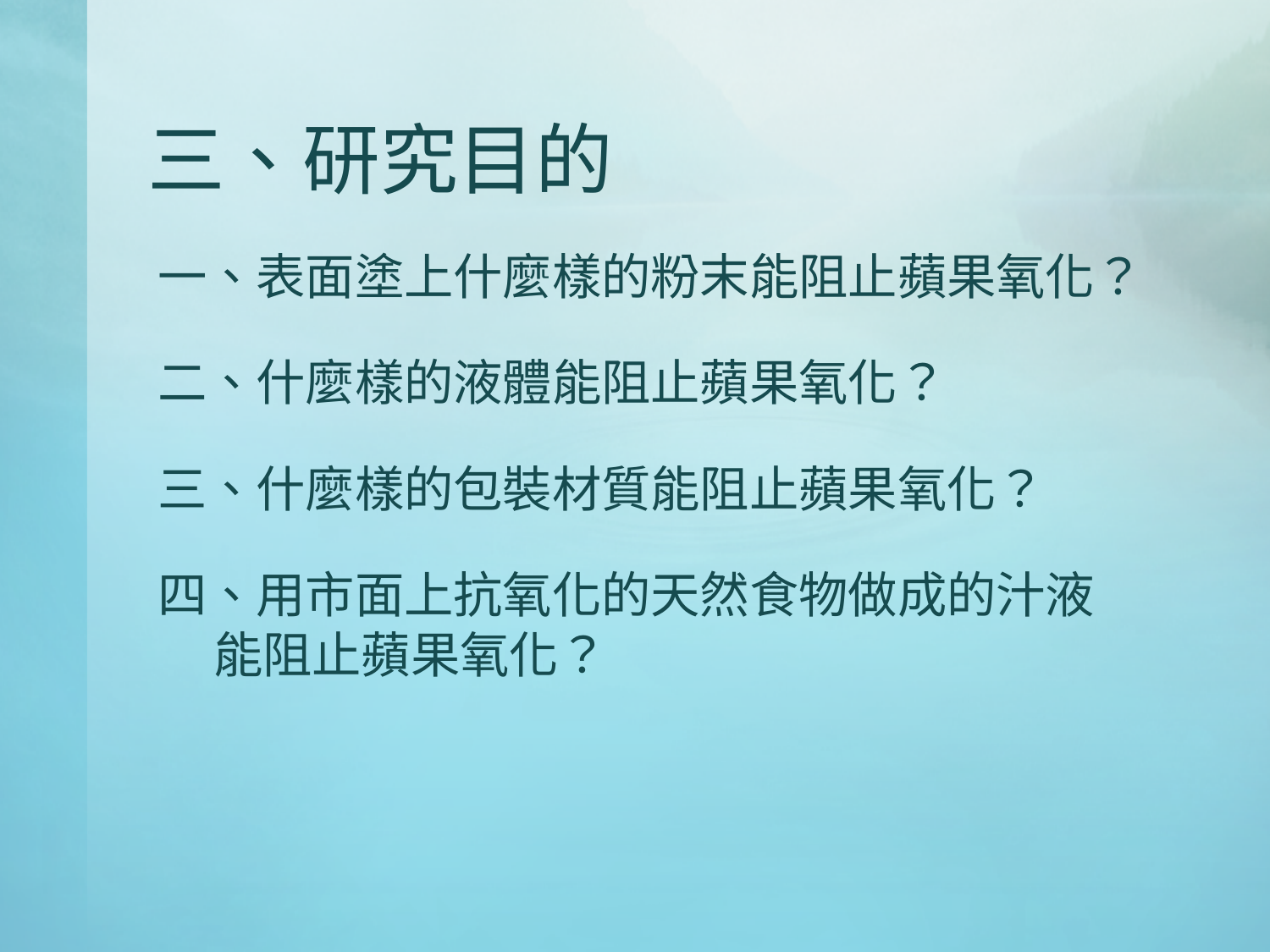

# 三、研究目的
一、表面塗上什麼樣的粉末能阻止蘋果氧化？
二、什麼樣的液體能阻止蘋果氧化？
三、什麼樣的包裝材質能阻止蘋果氧化？
四、用市面上抗氧化的天然食物做成的汁液
    能阻止蘋果氧化？